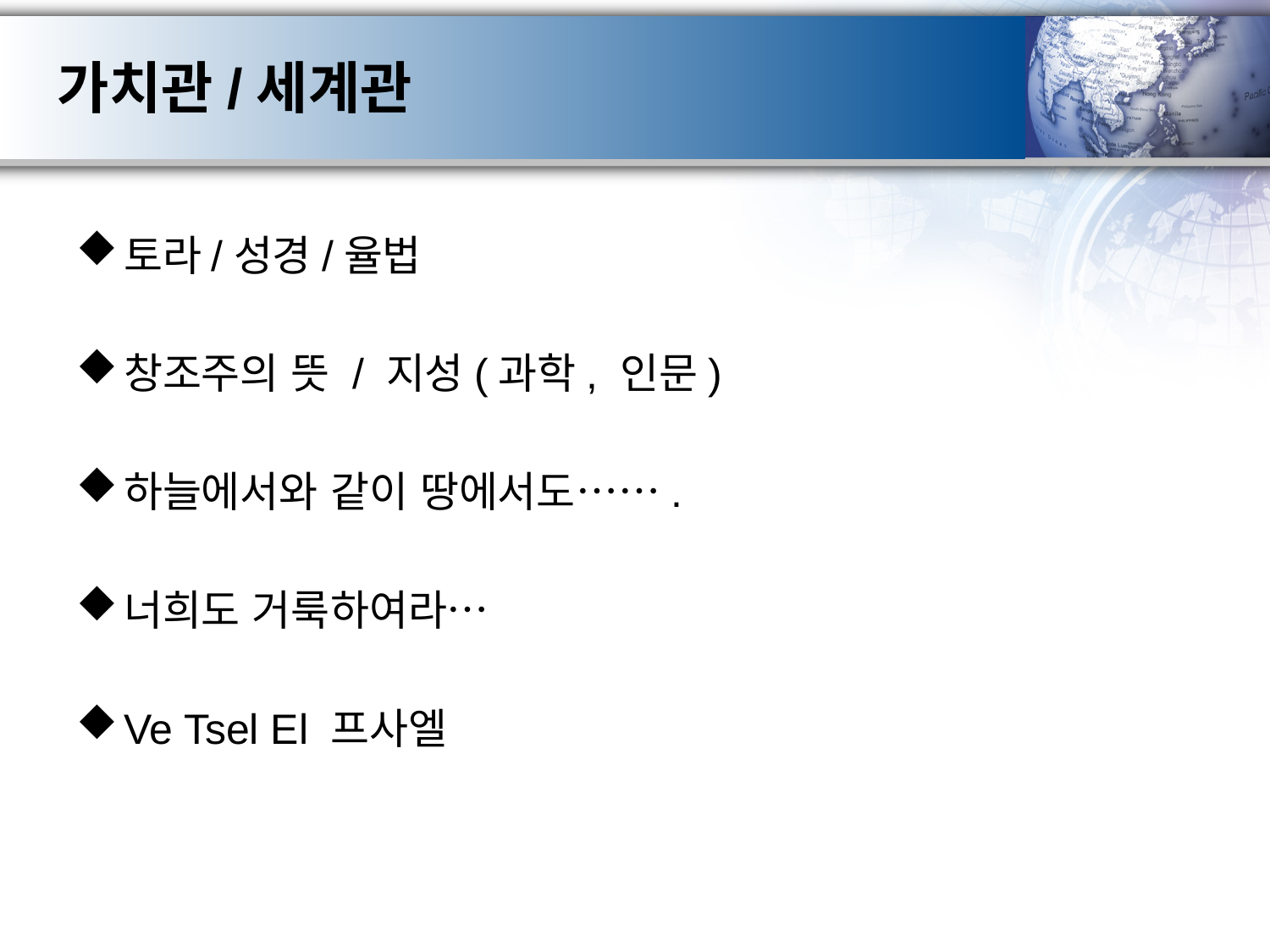

# 가치관/세계관
토라/성경/율법

창조주의 뜻 / 지성(과학, 인문)

하늘에서와 같이 땅에서도…….

너희도 거룩하여라…

Ve Tsel El 프사엘